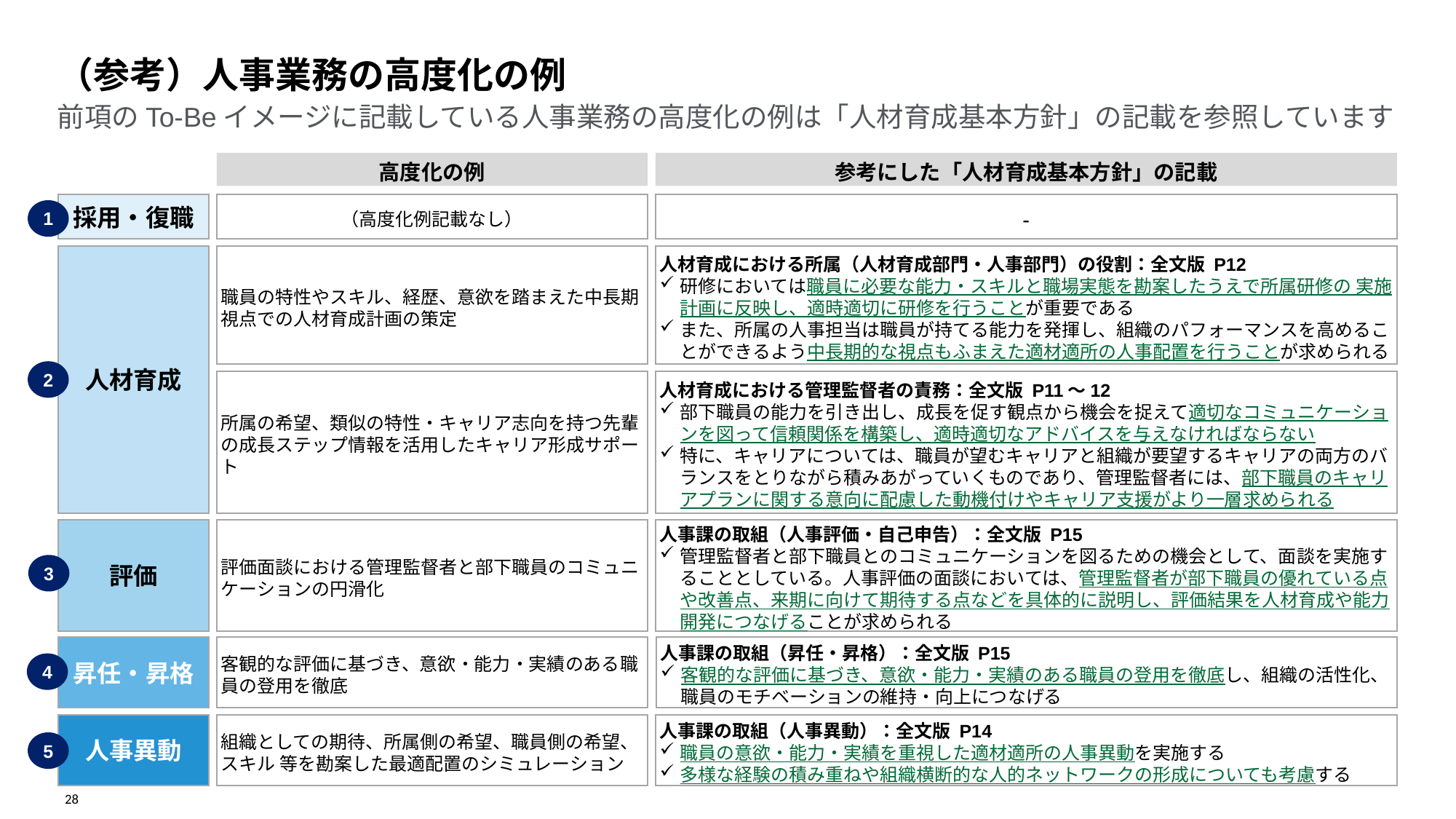

（参考）人事業務の高度化の例
# 前項のTo-Beイメージに記載している人事業務の高度化の例は「人材育成基本方針」の記載を参照しています
高度化の例
参考にした「人材育成基本方針」の記載
採用・復職
（高度化例記載なし）
-
1
人材育成
職員の特性やスキル、経歴、意欲を踏まえた中長期視点での人材育成計画の策定
人材育成における所属（人材育成部門・人事部門）の役割：全文版 P12
研修においては職員に必要な能力・スキルと職場実態を勘案したうえで所属研修の 実施計画に反映し、適時適切に研修を行うことが重要である
また、所属の人事担当は職員が持てる能力を発揮し、組織のパフォーマンスを高めることができるよう中長期的な視点もふまえた適材適所の人事配置を行うことが求められる
2
所属の希望、類似の特性・キャリア志向を持つ先輩の成長ステップ情報を活用したキャリア形成サポート
人材育成における管理監督者の責務：全文版 P11～12
部下職員の能力を引き出し、成長を促す観点から機会を捉えて適切なコミュニケーションを図って信頼関係を構築し、適時適切なアドバイスを与えなければならない
特に、キャリアについては、職員が望むキャリアと組織が要望するキャリアの両方のバランスをとりながら積みあがっていくものであり、管理監督者には、部下職員のキャリアプランに関する意向に配慮した動機付けやキャリア支援がより一層求められる
評価
人事課の取組（人事評価・自己申告）：全文版 P15
管理監督者と部下職員とのコミュニケーションを図るための機会として、面談を実施することとしている。人事評価の面談においては、管理監督者が部下職員の優れている点や改善点、来期に向けて期待する点などを具体的に説明し、評価結果を人材育成や能力開発につなげることが求められる
評価面談における管理監督者と部下職員のコミュニケーションの円滑化
3
昇任・昇格
客観的な評価に基づき、意欲・能力・実績のある職員の登用を徹底
人事課の取組（昇任・昇格）：全文版 P15
客観的な評価に基づき、意欲・能力・実績のある職員の登用を徹底し、組織の活性化、職員のモチベーションの維持・向上につなげる
4
人事課の取組（人事異動）：全文版 P14
職員の意欲・能力・実績を重視した適材適所の人事異動を実施する
多様な経験の積み重ねや組織横断的な人的ネットワークの形成についても考慮する
人事異動
組織としての期待、所属側の希望、職員側の希望、スキル 等を勘案した最適配置のシミュレーション
5
28